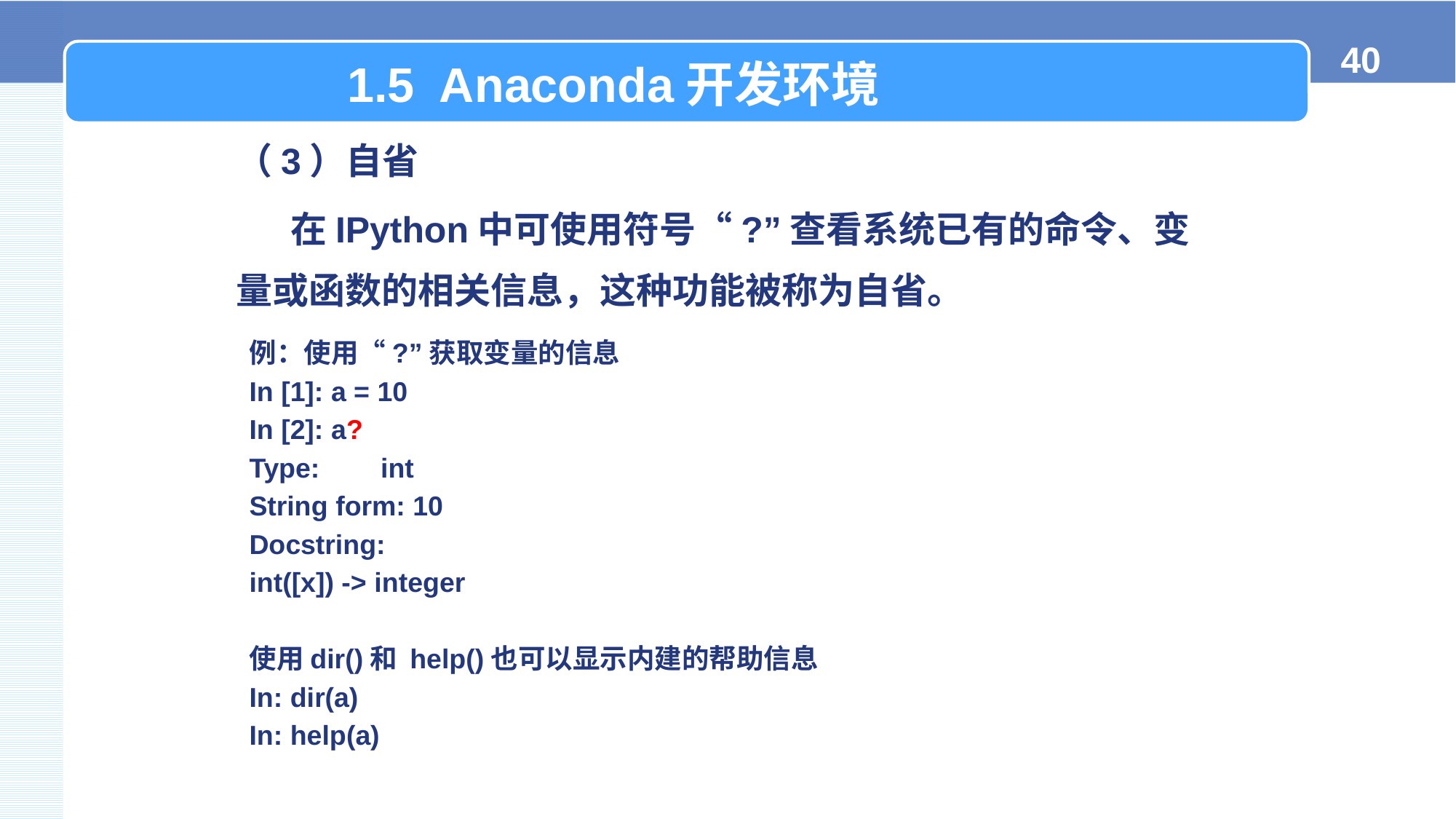

1.5  Anaconda开发环境
（3）自省
在IPython中可使用符号“?”查看系统已有的命令、变量或函数的相关信息，这种功能被称为自省。
例：使用“?”获取变量的信息
In [1]: a = 10
In [2]: a?
Type:        int
String form: 10
Docstring:
int([x]) -> integer

使用dir()和 help()也可以显示内建的帮助信息
In: dir(a)
In: help(a)